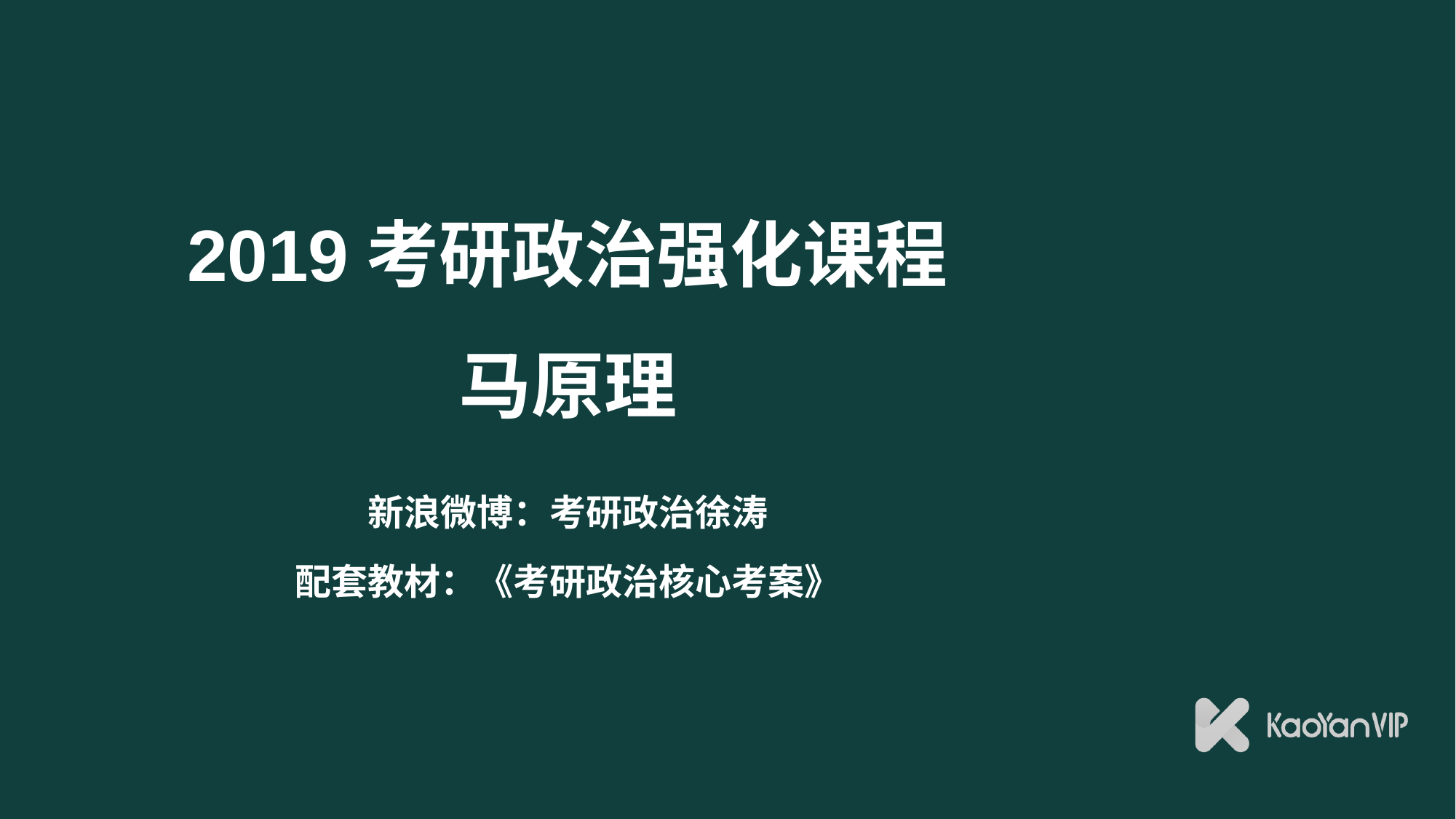

# 2019考研政治强化课程 马原理
新浪微博：考研政治徐涛
配套教材：《考研政治核心考案》